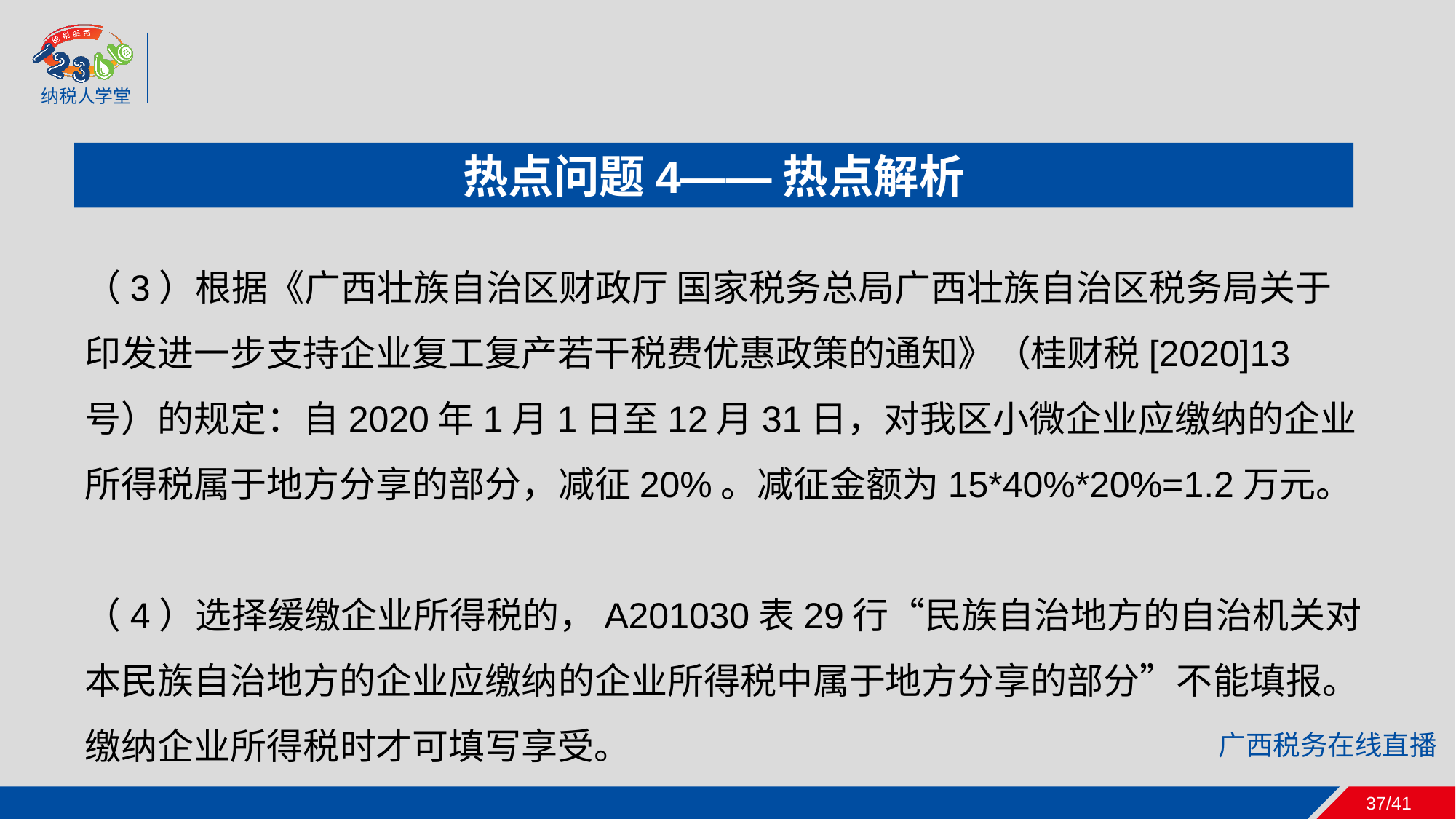

热点问题4——热点解析
（3）根据《广西壮族自治区财政厅 国家税务总局广西壮族自治区税务局关于印发进一步支持企业复工复产若干税费优惠政策的通知》（桂财税[2020]13号）的规定：自2020年1月1日至12月31日，对我区小微企业应缴纳的企业所得税属于地方分享的部分，减征20%。减征金额为15*40%*20%=1.2万元。

（4）选择缓缴企业所得税的，A201030表29行“民族自治地方的自治机关对本民族自治地方的企业应缴纳的企业所得税中属于地方分享的部分”不能填报。缴纳企业所得税时才可填写享受。